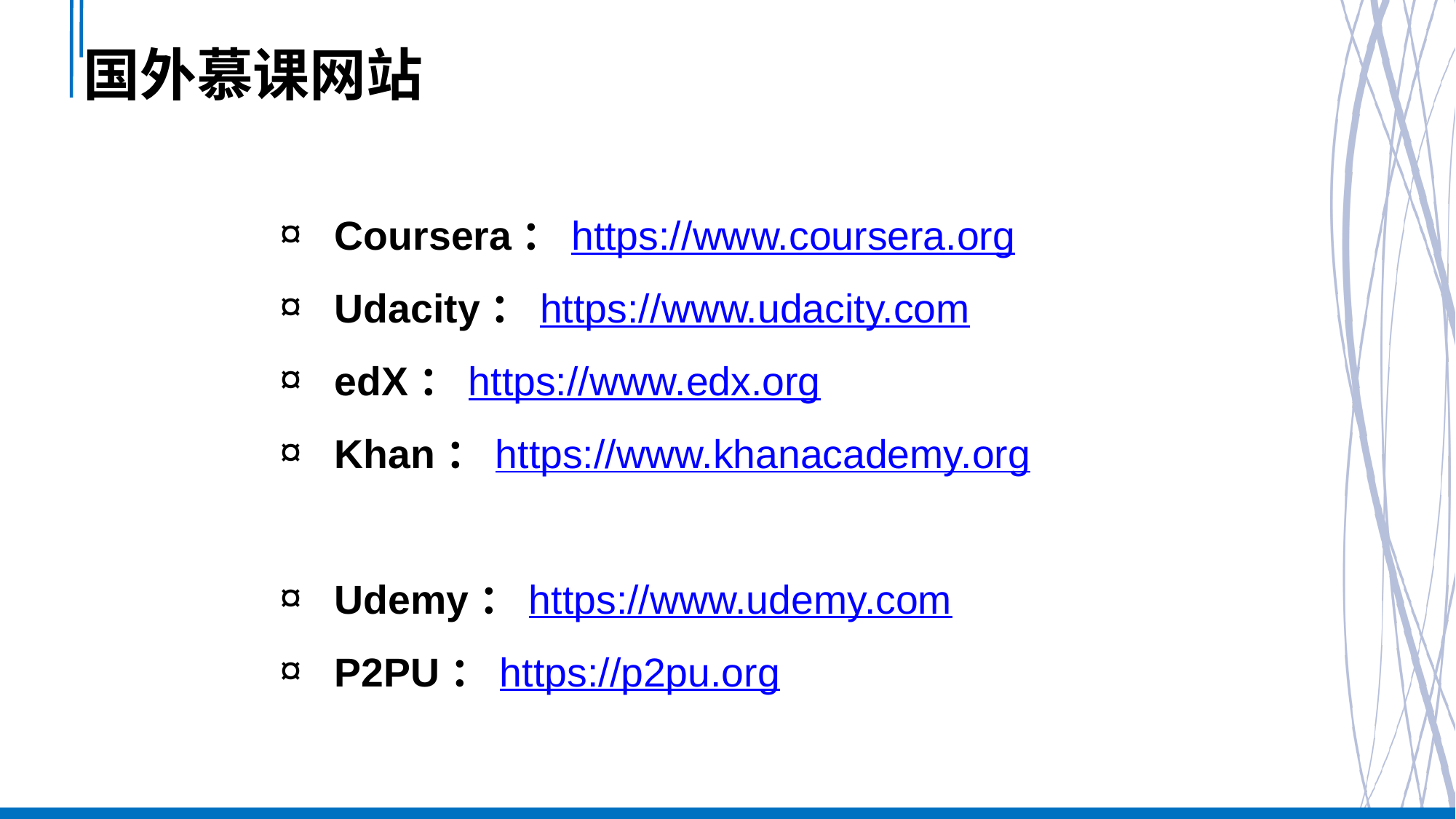

# 国外慕课网站
Coursera：https://www.coursera.org
Udacity：https://www.udacity.com
edX：https://www.edx.org
Khan：https://www.khanacademy.org

Udemy：https://www.udemy.com
P2PU：https://p2pu.org